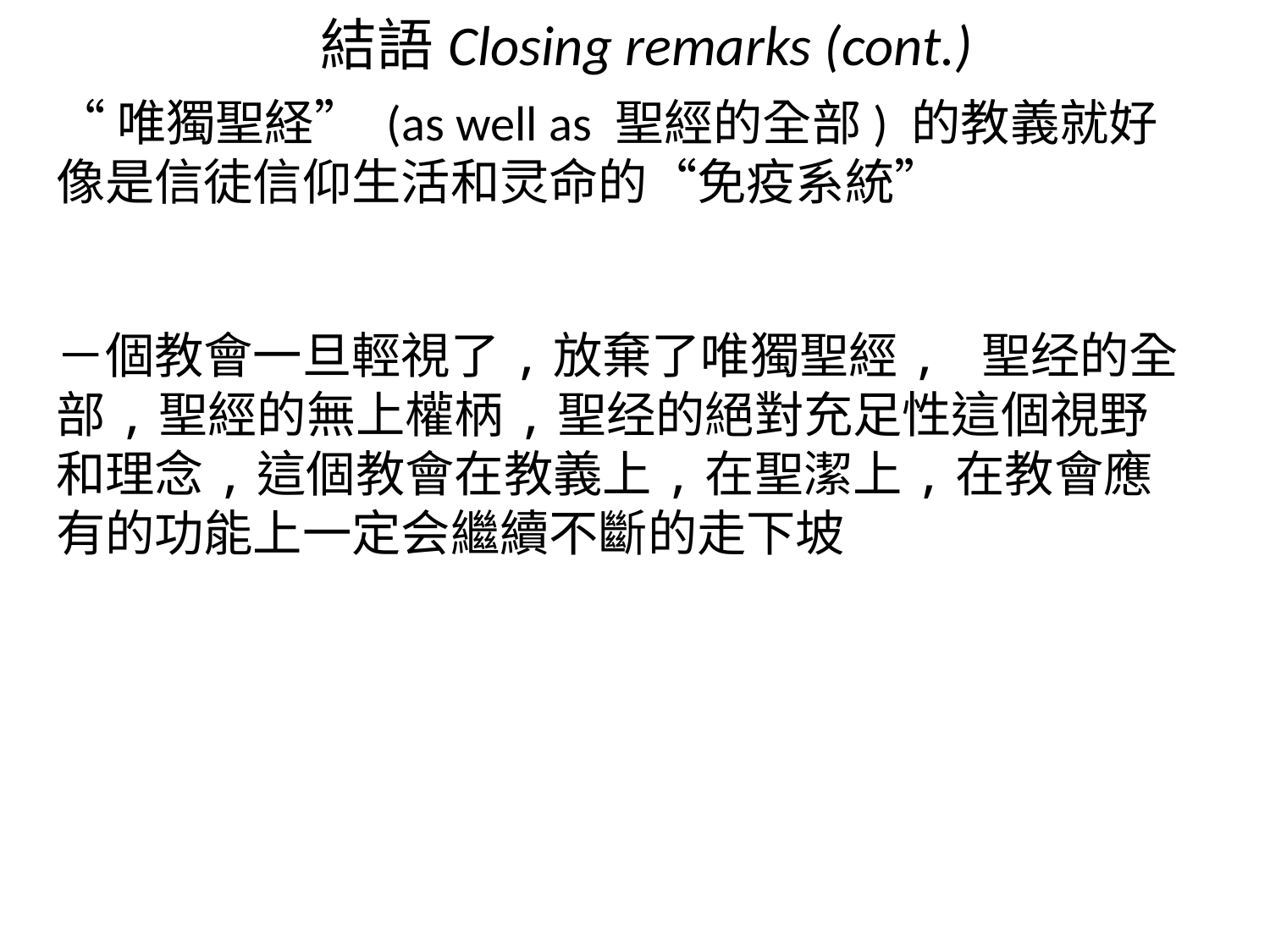

結語 Closing remarks (cont.)
“唯獨聖経” (as well as 聖經的全部) 的教義就好像是信徒信仰生活和灵命的“免疫系統”

－個教會一旦輕視了,放棄了唯獨聖經, 聖经的全部,聖經的無上權柄,聖经的絕對充足性這個視野和理念,這個教會在教義上,在聖潔上,在教會應有的功能上一定会繼續不斷的走下坡